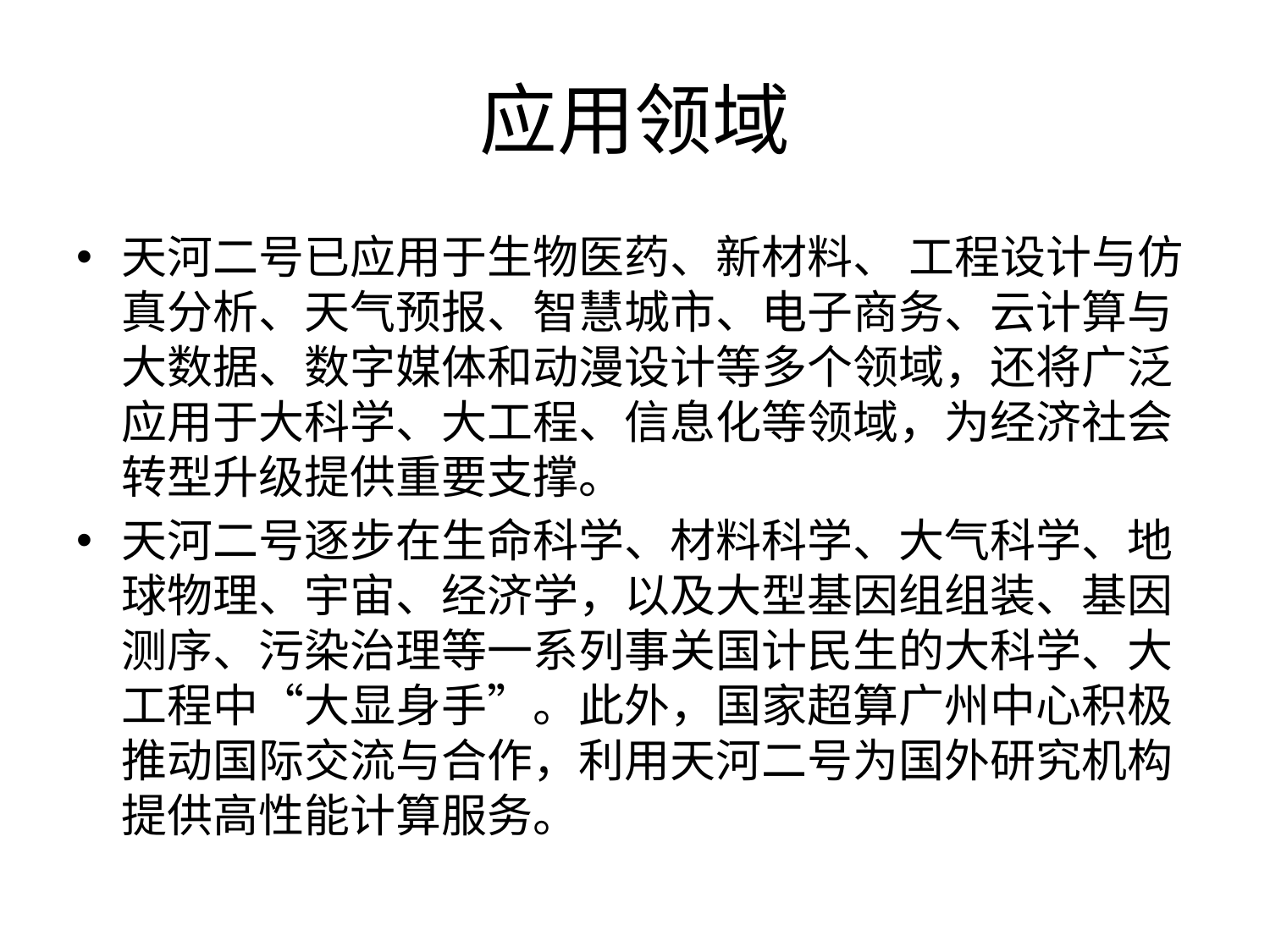

# 应用领域
天河二号已应用于生物医药、新材料、 工程设计与仿真分析、天气预报、智慧城市、电子商务、云计算与大数据、数字媒体和动漫设计等多个领域，还将广泛应用于大科学、大工程、信息化等领域，为经济社会转型升级提供重要支撑。
天河二号逐步在生命科学、材料科学、大气科学、地球物理、宇宙、经济学，以及大型基因组组装、基因测序、污染治理等一系列事关国计民生的大科学、大工程中“大显身手”。此外，国家超算广州中心积极推动国际交流与合作，利用天河二号为国外研究机构提供高性能计算服务。